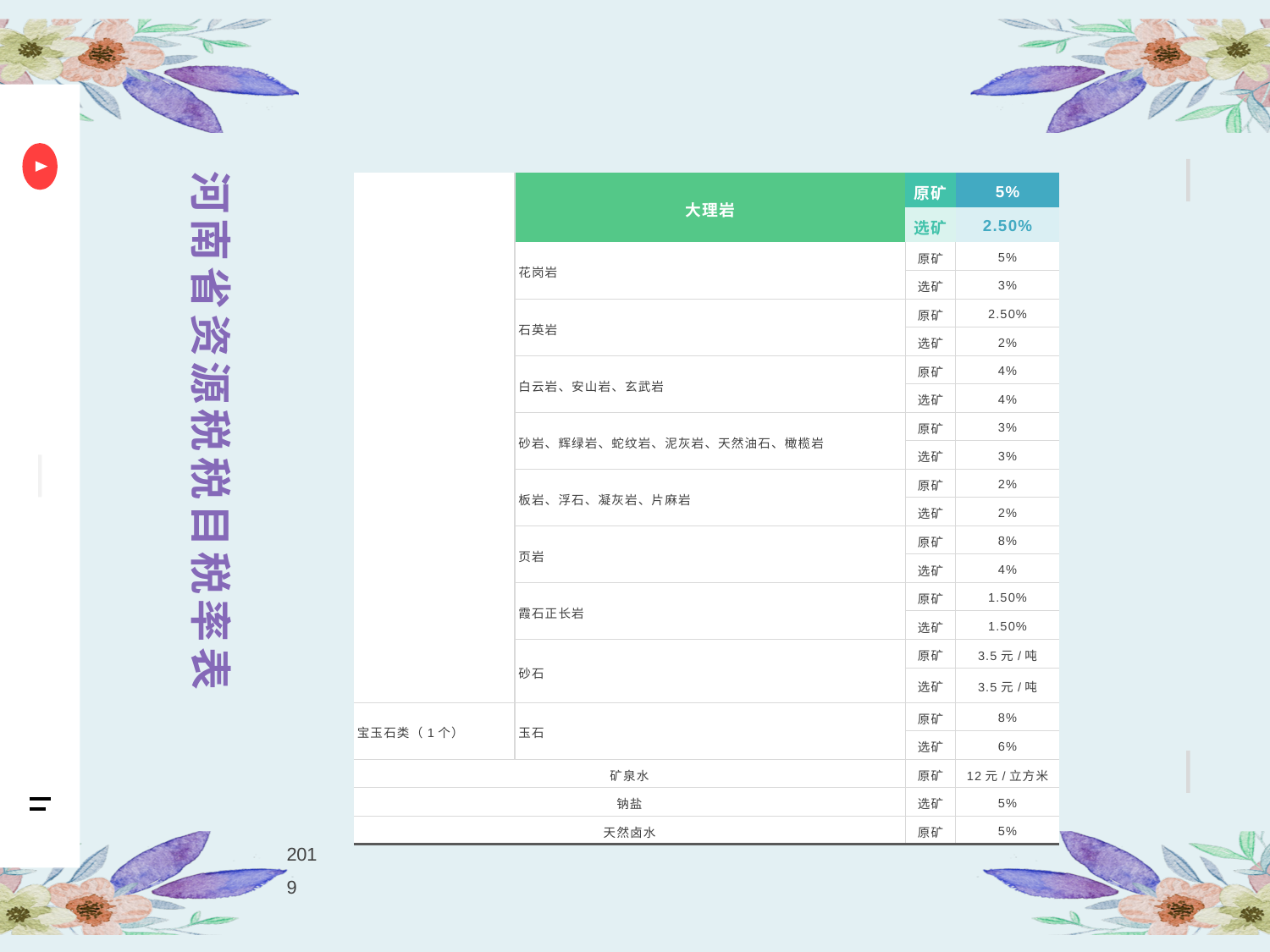

河南省资源税税目税率表

| 岩石类（19个） | 大理岩 | 原矿 | 5% |
| --- | --- | --- | --- |
|  |  | 选矿 | 2.50% |
|  | 花岗岩 | 原矿 | 5% |
|  |  | 选矿 | 3% |
|  | 石英岩 | 原矿 | 2.50% |
|  |  | 选矿 | 2% |
|  | 白云岩、安山岩、玄武岩 | 原矿 | 4% |
|  |  | 选矿 | 4% |
|  | 砂岩、辉绿岩、蛇纹岩、泥灰岩、天然油石、橄榄岩 | 原矿 | 3% |
|  |  | 选矿 | 3% |
|  | 板岩、浮石、凝灰岩、片麻岩 | 原矿 | 2% |
|  |  | 选矿 | 2% |
|  | 页岩 | 原矿 | 8% |
|  |  | 选矿 | 4% |
|  | 霞石正长岩 | 原矿 | 1.50% |
|  |  | 选矿 | 1.50% |
|  | 砂石 | 原矿 | 3.5元/吨 |
|  |  | 选矿 | 3.5元/吨 |
| 宝玉石类（1个） | 玉石 | 原矿 | 8% |
|  |  | 选矿 | 6% |
| 矿泉水 |  | 原矿 | 12元/立方米 |
| 钠盐 |  | 选矿 | 5% |
| 天然卤水 |  | 原矿 | 5% |

2019